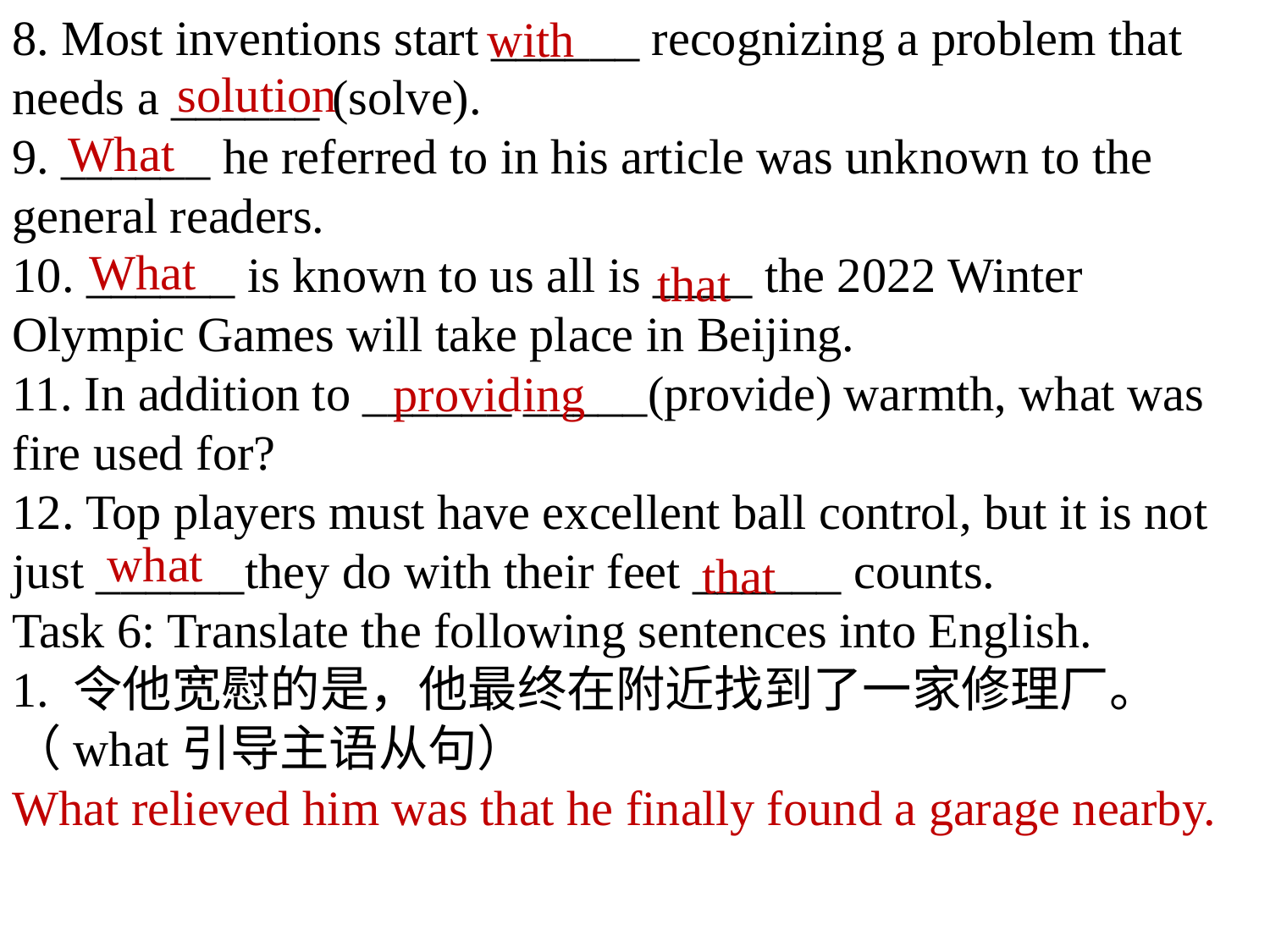

8. Most inventions start ______ recognizing a problem that needs a ______ (solve).
9. ______ he referred to in his article was unknown to the general readers.
10. ______ is known to us all is ____ the 2022 Winter Olympic Games will take place in Beijing.
11. In addition to ______ _____(provide) warmth, what was fire used for?
12. Top players must have excellent ball control, but it is not just ______they do with their feet ______ counts.
Task 6: Translate the following sentences into English.
1. 令他宽慰的是，他最终在附近找到了一家修理厂。（what引导主语从句）
What relieved him was that he finally found a garage nearby.

with
solution
What
What
that
providing
what
that